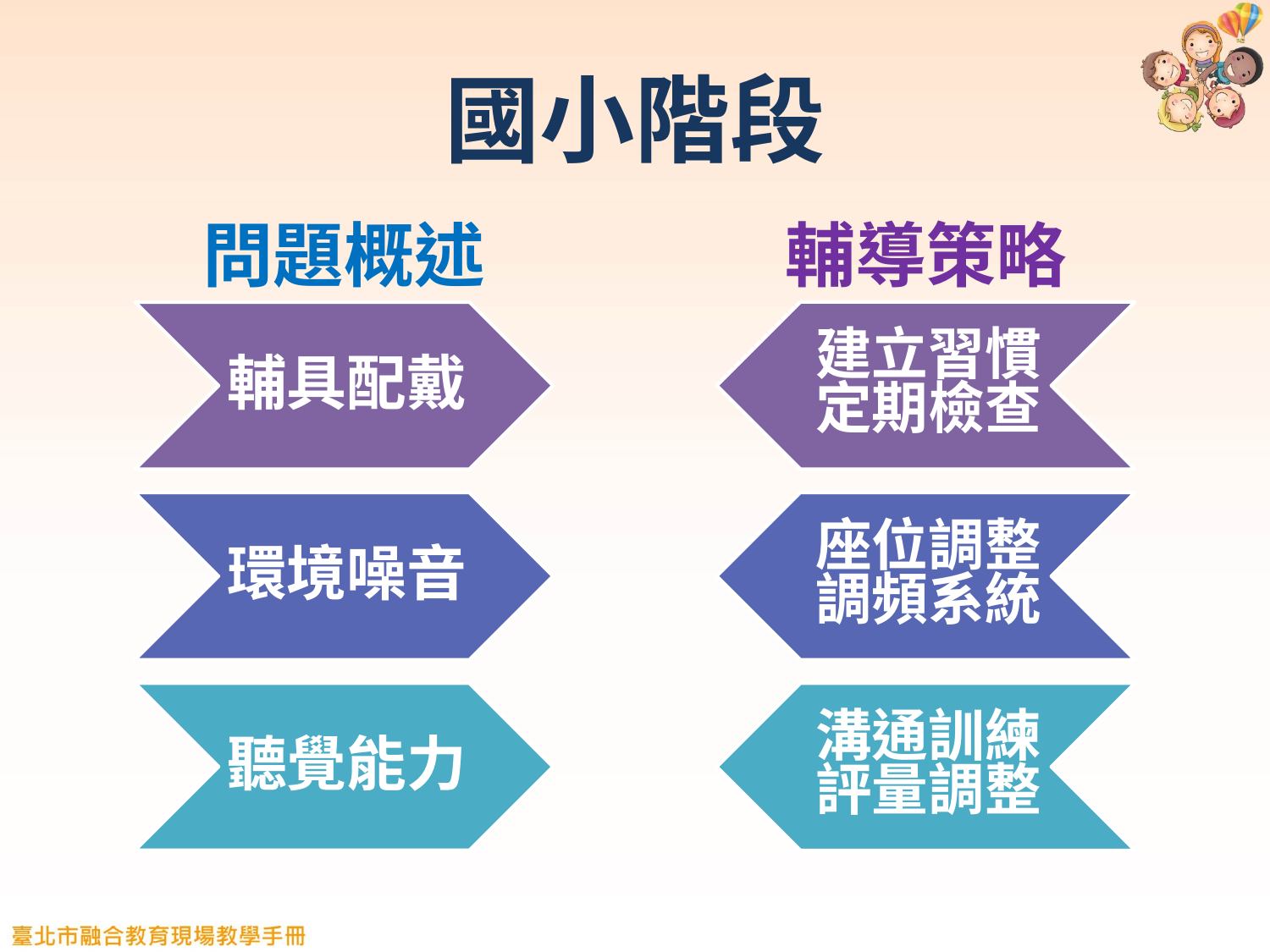

# 國小階段
問題概述
輔導策略
輔具配戴
環境噪音
聽覺能力
建立習慣定期檢查
座位調整
調頻系統
溝通訓練
評量調整